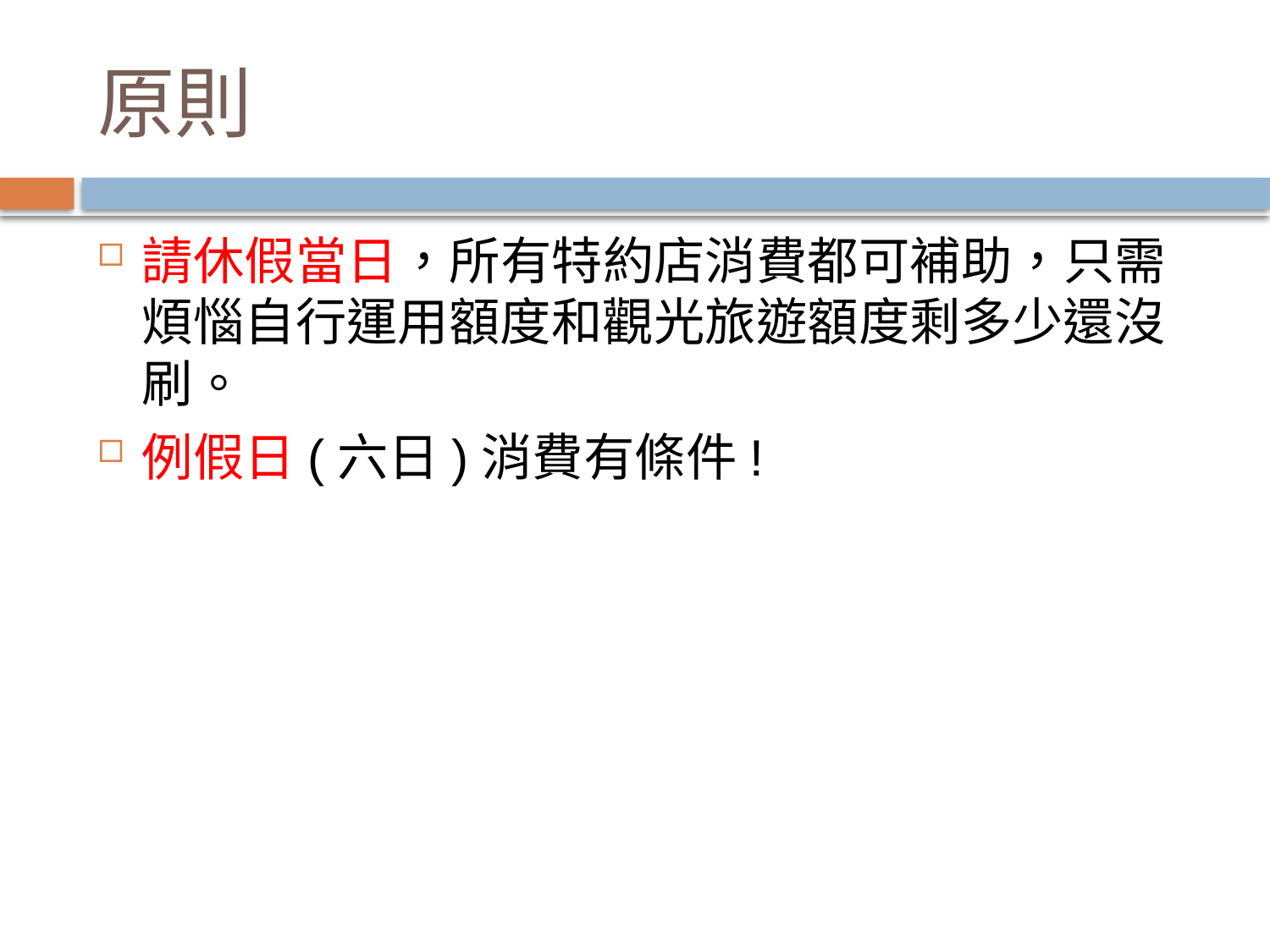

# 原則
請休假當日，所有特約店消費都可補助，只需煩惱自行運用額度和觀光旅遊額度剩多少還沒刷。
例假日(六日)消費有條件!